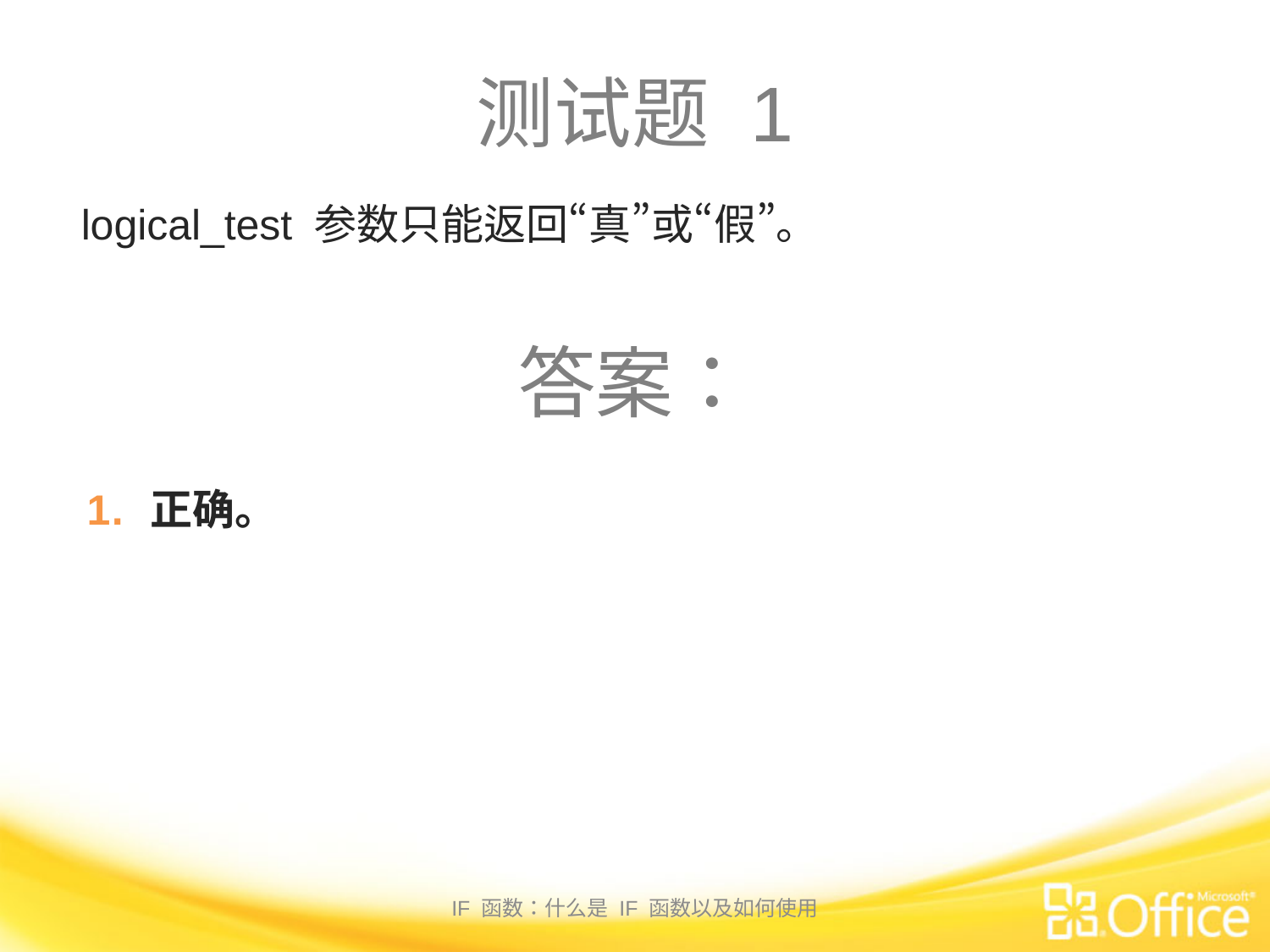

# 测试题 1
logical_test 参数只能返回“真”或“假”。
答案：
正确。
IF 函数：什么是 IF 函数以及如何使用